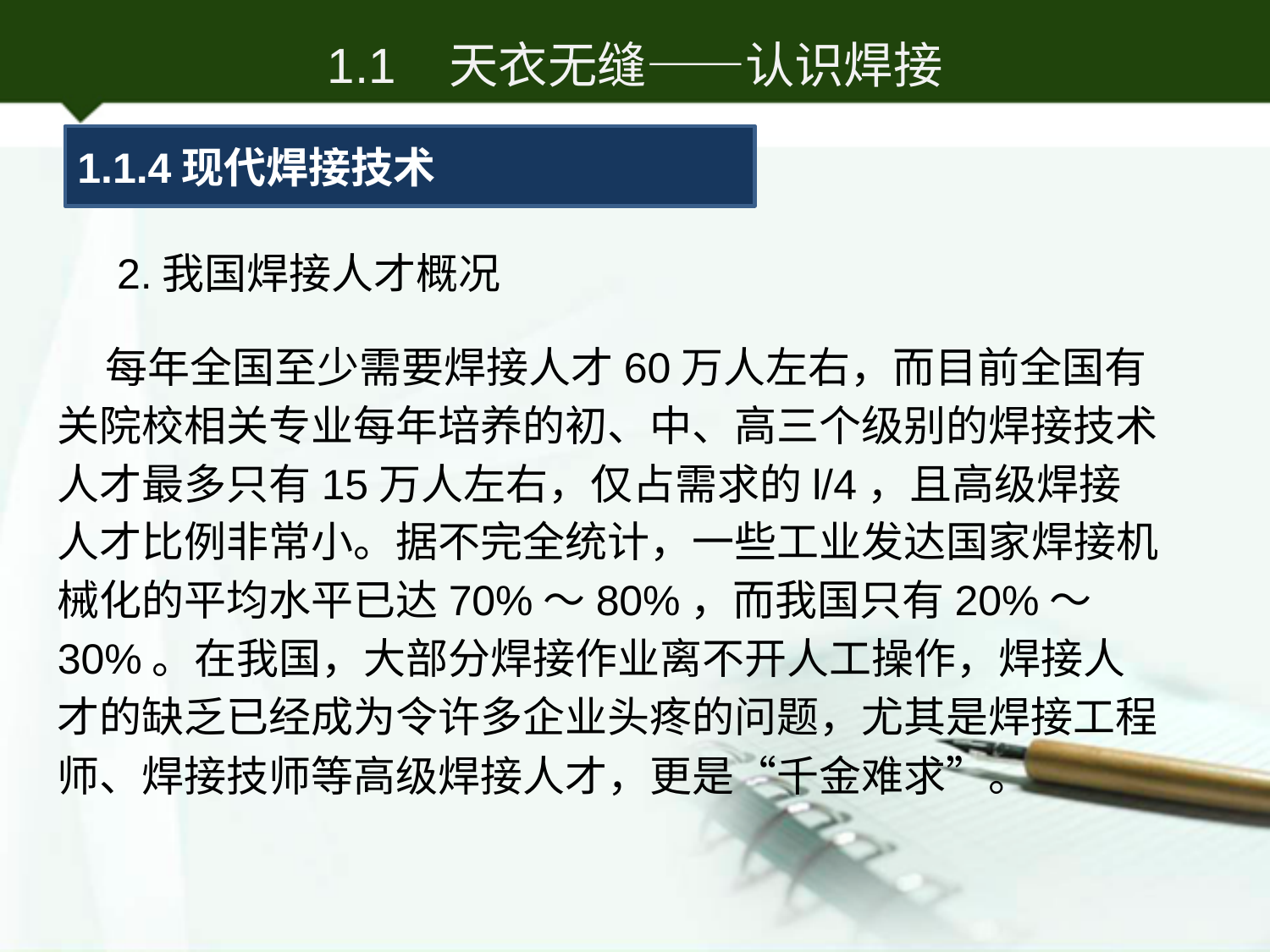

# 1.1   天衣无缝——认识焊接
1.1.4现代焊接技术
2.我国焊接人才概况
    每年全国至少需要焊接人才60万人左右，而目前全国有关院校相关专业每年培养的初、中、高三个级别的焊接技术人才最多只有15万人左右，仅占需求的l/4，且高级焊接人才比例非常小。据不完全统计，一些工业发达国家焊接机械化的平均水平已达70%～80%，而我国只有20%～30%。在我国，大部分焊接作业离不开人工操作，焊接人才的缺乏已经成为令许多企业头疼的问题，尤其是焊接工程师、焊接技师等高级焊接人才，更是“千金难求”。